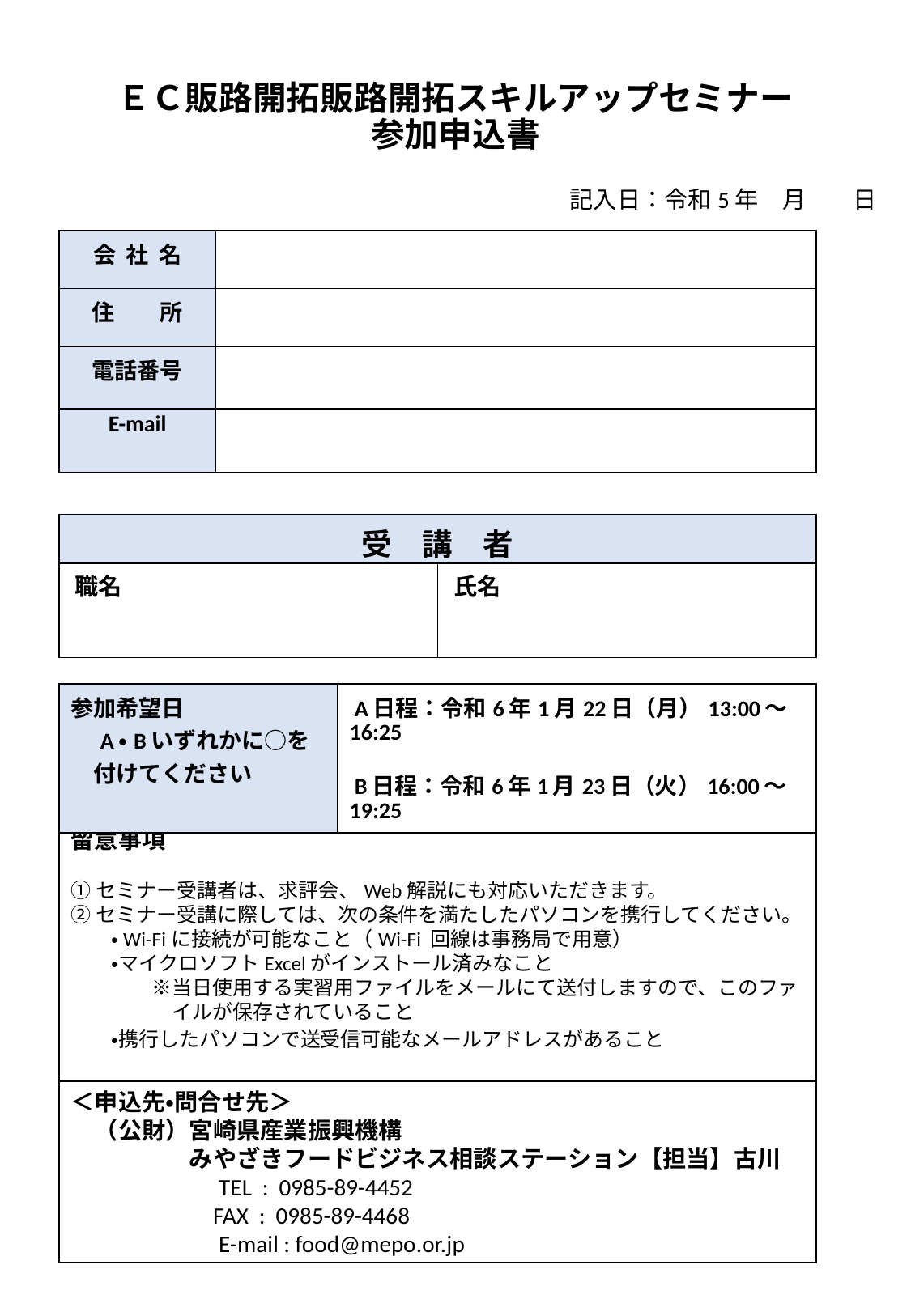

# ＥＣ販路開拓販路開拓スキルアップセミナー 参加申込書
記入日：令和5年　月　　日
| 会 社 名 |  |
| --- | --- |
| 住　　所 |  |
| 電話番号 |  |
| E-mail |  |
| 受　講　者 |  |
| --- | --- |
|  |  |
職名
氏名
| 参加希望日 　A・Bいずれかに○を 　付けてください | A日程：令和6年1月22日（月）13:00～16:25 B日程：令和6年1月23日（火）16:00～19:25 |
| --- | --- |
留意事項

①セミナー受講者は、求評会、Web解説にも対応いただきます。
②セミナー受講に際しては、次の条件を満たしたパソコンを携行してください。
　　・Wi-Fiに接続が可能なこと（Wi-Fi 回線は事務局で用意）
　　・マイクロソフトExcelがインストール済みなこと
　　　　※当日使用する実習用ファイルをメールにて送付しますので、このファ
　　　　　イルが保存されていること
　　・携行したパソコンで送受信可能なメールアドレスがあること
＜申込先・問合せ先＞
　（公財）宮崎県産業振興機構
　　　　　みやざきフードビジネス相談ステーション【担当】古川
　　　　　　TEL  :  0985-89-4452
                           FAX  :  0985-89-4468
　　　　　　E-mail : food@mepo.or.jp